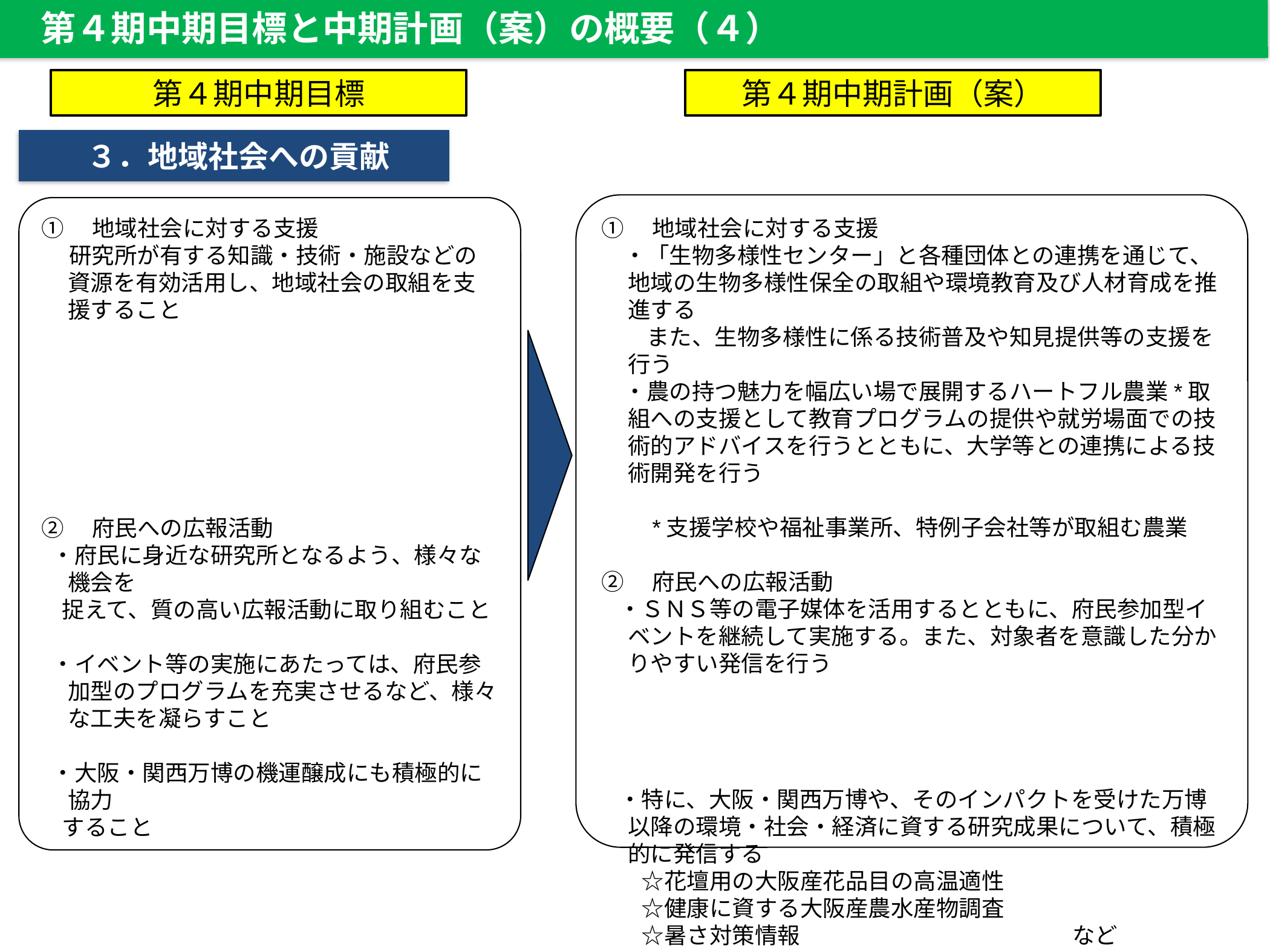

第４期中期目標と中期計画（案）の概要（４）
第４期中期目標
第４期中期計画（案）
　　３．地域社会への貢献
①　地域社会に対する支援
　・「生物多様性センター」と各種団体との連携を通じて、地域の生物多様性保全の取組や環境教育及び人材育成を推進する
　　また、生物多様性に係る技術普及や知見提供等の支援を行う
　・農の持つ魅力を幅広い場で展開するハートフル農業*取組への支援として教育プログラムの提供や就労場面での技術的アドバイスを行うとともに、大学等との連携による技術開発を行う

　　*支援学校や福祉事業所、特例子会社等が取組む農業

②　府民への広報活動
・ＳＮＳ等の電子媒体を活用するとともに、府民参加型イベントを継続して実施する。また、対象者を意識した分かりやすい発信を行う

・特に、大阪・関西万博や、そのインパクトを受けた万博以降の環境・社会・経済に資する研究成果について、積極的に発信する
　☆花壇用の大阪産花品目の高温適性
　☆健康に資する大阪産農水産物調査
　☆暑さ対策情報　　　　　　　　　　　　など
①　地域社会に対する支援
 研究所が有する知識・技術・施設などの資源を有効活用し、地域社会の取組を支援すること

②　府民への広報活動
 ・府民に身近な研究所となるよう、様々な機会を
   捉えて、質の高い広報活動に取り組むこと

 ・イベント等の実施にあたっては、府民参加型のプログラムを充実させるなど、様々な工夫を凝らすこと

 ・大阪・関西万博の機運醸成にも積極的に協力
   すること